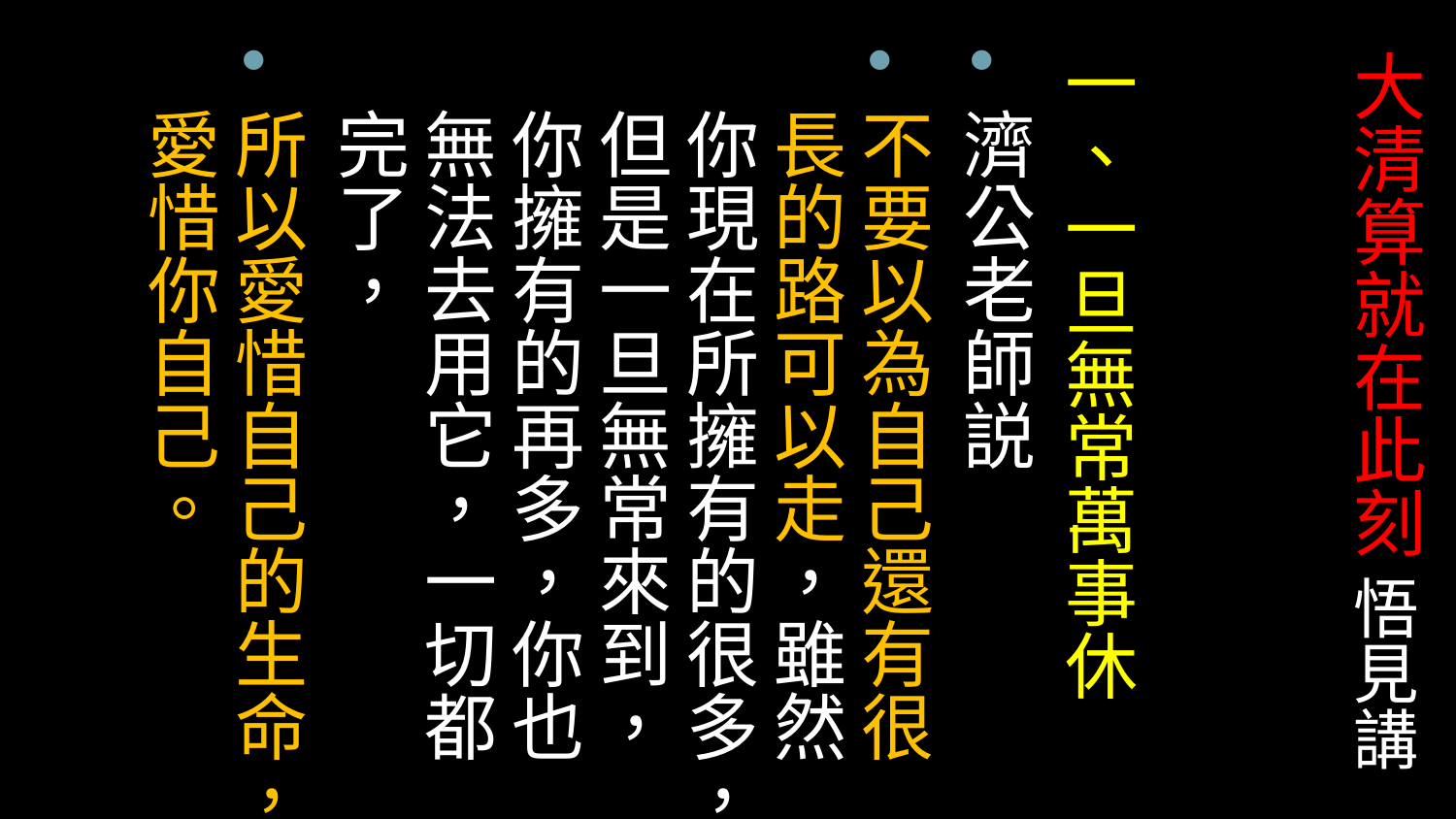

一、一旦無常萬事休
濟公老師説
不要以為自己還有很長的路可以走，雖然你現在所擁有的很多，但是一旦無常來到，你擁有的再多，你也無法去用它，一切都完了，
所以愛惜自己的生命，愛惜你自己。

# 大清算就在此刻 悟見講